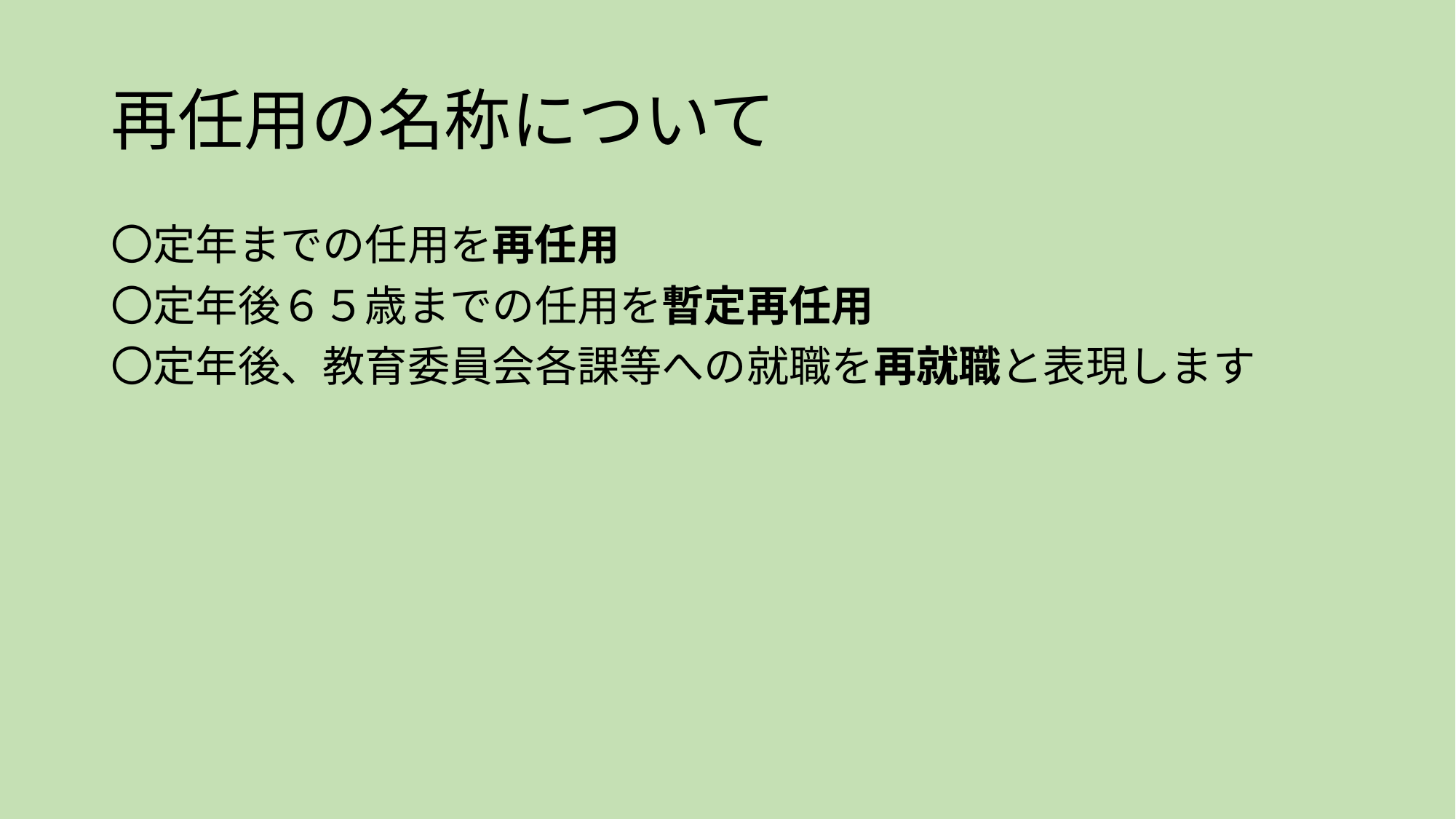

# 再任用の名称について
〇定年までの任用を再任用
〇定年後６５歳までの任用を暫定再任用
〇定年後、教育委員会各課等への就職を再就職と表現します